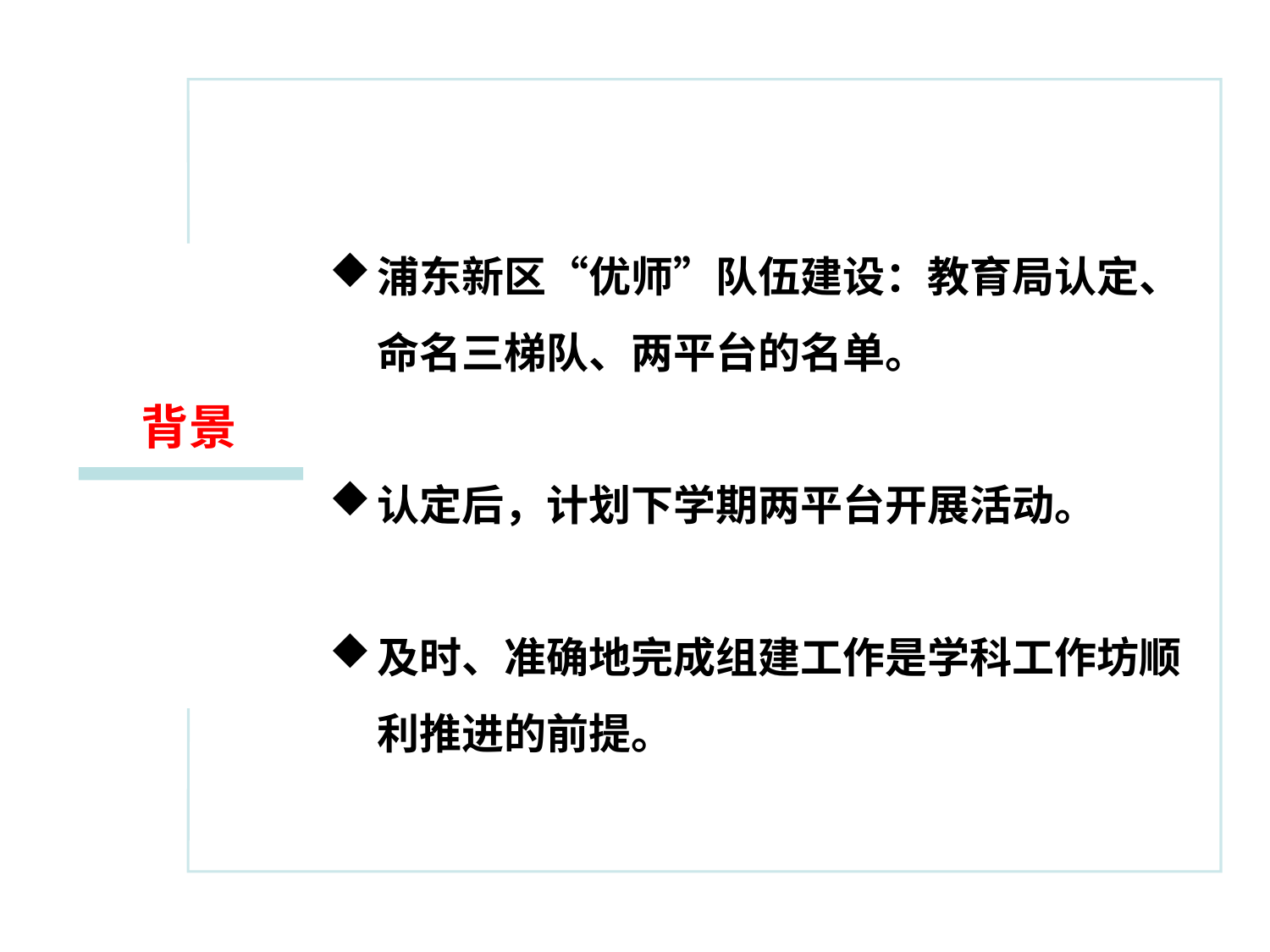

浦东新区“优师”队伍建设：教育局认定、命名三梯队、两平台的名单。

认定后，计划下学期两平台开展活动。

及时、准确地完成组建工作是学科工作坊顺利推进的前提。
# 背景